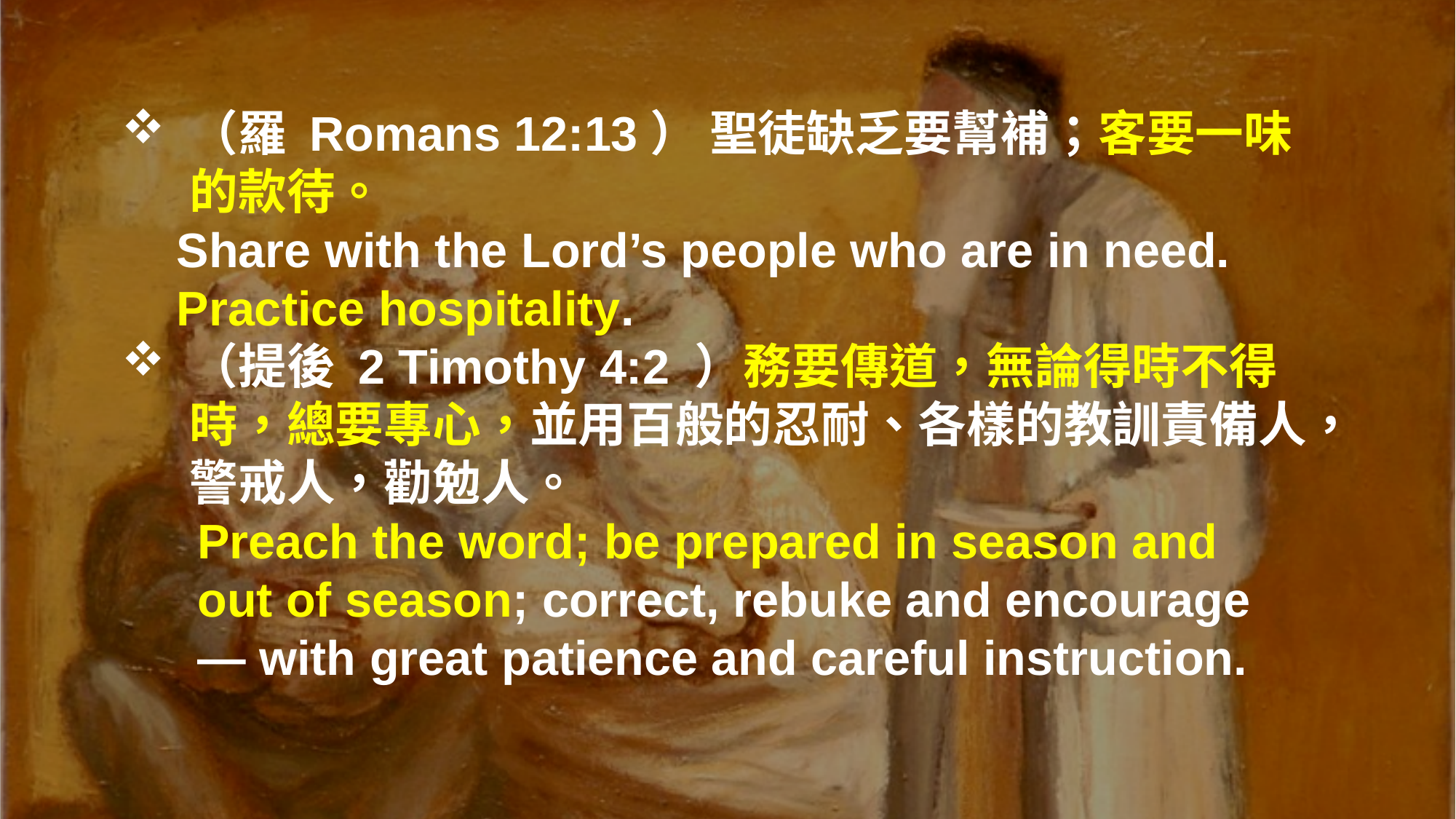

（羅 Romans 12:13） 聖徒缺乏要幫補；客要一味的款待。
Share with the Lord’s people who are in need. Practice hospitality.
（提後 2 Timothy 4:2 ）務要傳道，無論得時不得時，總要專心，並用百般的忍耐、各樣的教訓責備人，警戒人，勸勉人。
Preach the word; be prepared in season and out of season; correct, rebuke and encourage — with great patience and careful instruction.